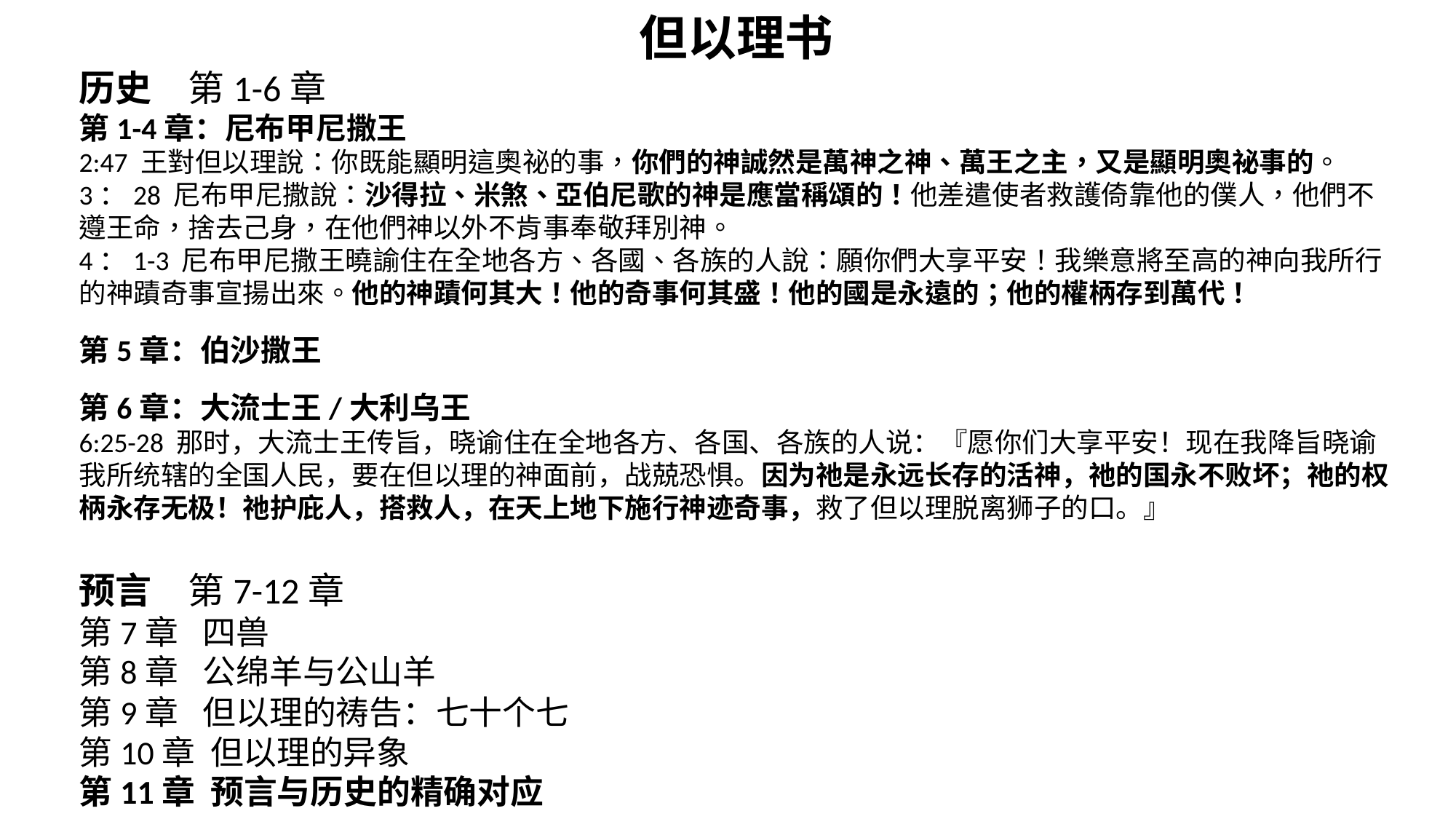

但以理书
历史	第1-6章
第1-4章：尼布甲尼撒王
2:47 王對但以理說：你既能顯明這奧祕的事，你們的神誠然是萬神之神、萬王之主，又是顯明奧祕事的。
3：28 尼布甲尼撒說：沙得拉、米煞、亞伯尼歌的神是應當稱頌的！他差遣使者救護倚靠他的僕人，他們不遵王命，捨去己身，在他們神以外不肯事奉敬拜別神。
4：1-3 尼布甲尼撒王曉諭住在全地各方、各國、各族的人說：願你們大享平安！我樂意將至高的神向我所行的神蹟奇事宣揚出來。他的神蹟何其大！他的奇事何其盛！他的國是永遠的；他的權柄存到萬代！

第5章：伯沙撒王

第6章：大流士王/大利乌王
6:25-28 那时，大流士王传旨，晓谕住在全地各方、各国、各族的人说：『愿你们大享平安！现在我降旨晓谕我所统辖的全国人民，要在但以理的神面前，战兢恐惧。因为祂是永远长存的活神，祂的国永不败坏；祂的权柄永存无极！祂护庇人，搭救人，在天上地下施行神迹奇事，救了但以理脱离狮子的口。』

预言	第7-12章
第7章	  四兽
第8章	  公绵羊与公山羊
第9章	  但以理的祷告：七十个七
第10章  但以理的异象
第11章  预言与历史的精确对应